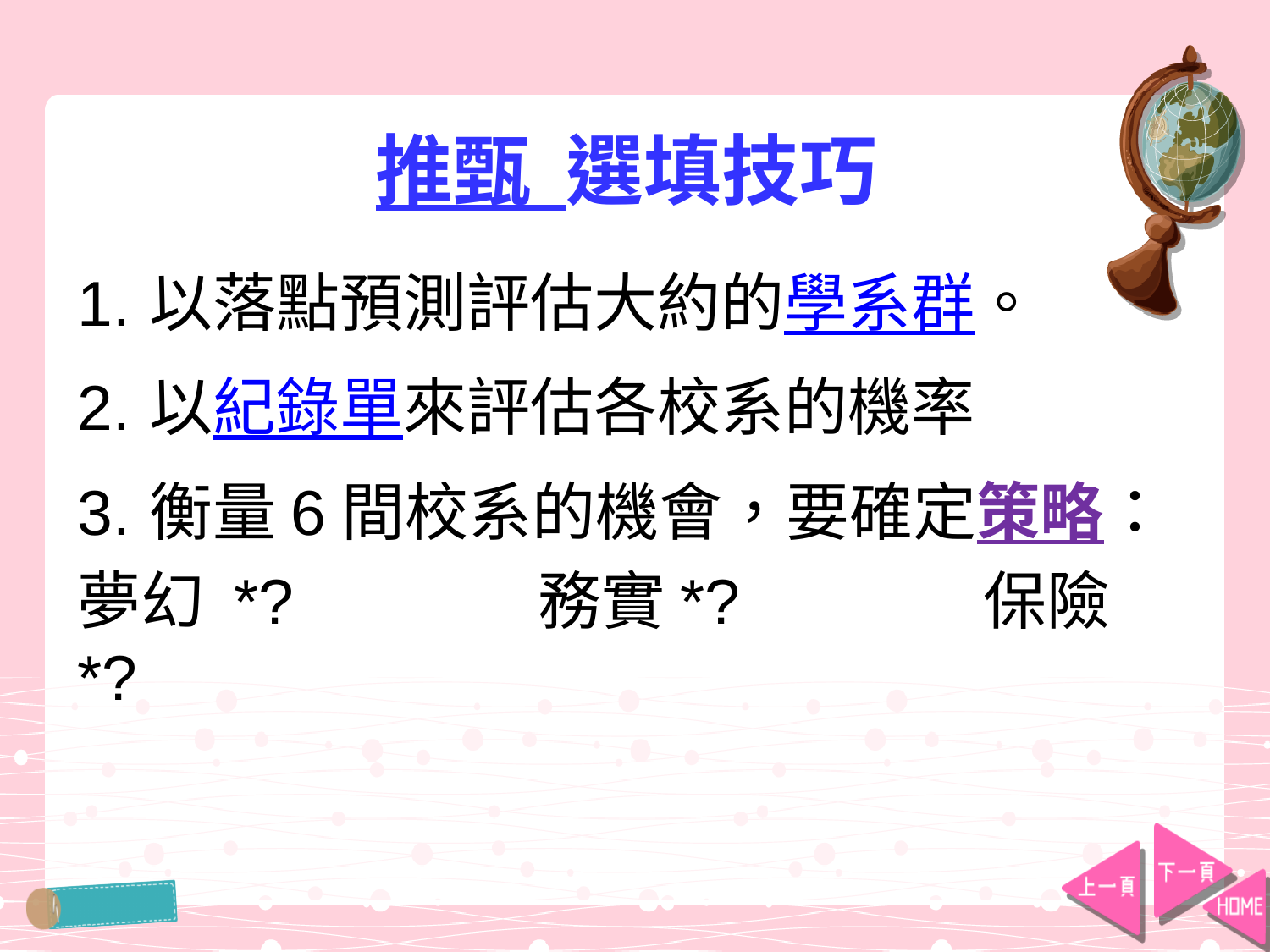

# 推甄  選填技巧
以落點預測評估大約的學系群。
以紀錄單來評估各校系的機率
衡量6間校系的機會，要確定策略：
夢幻 *?             務實*?             保險*?